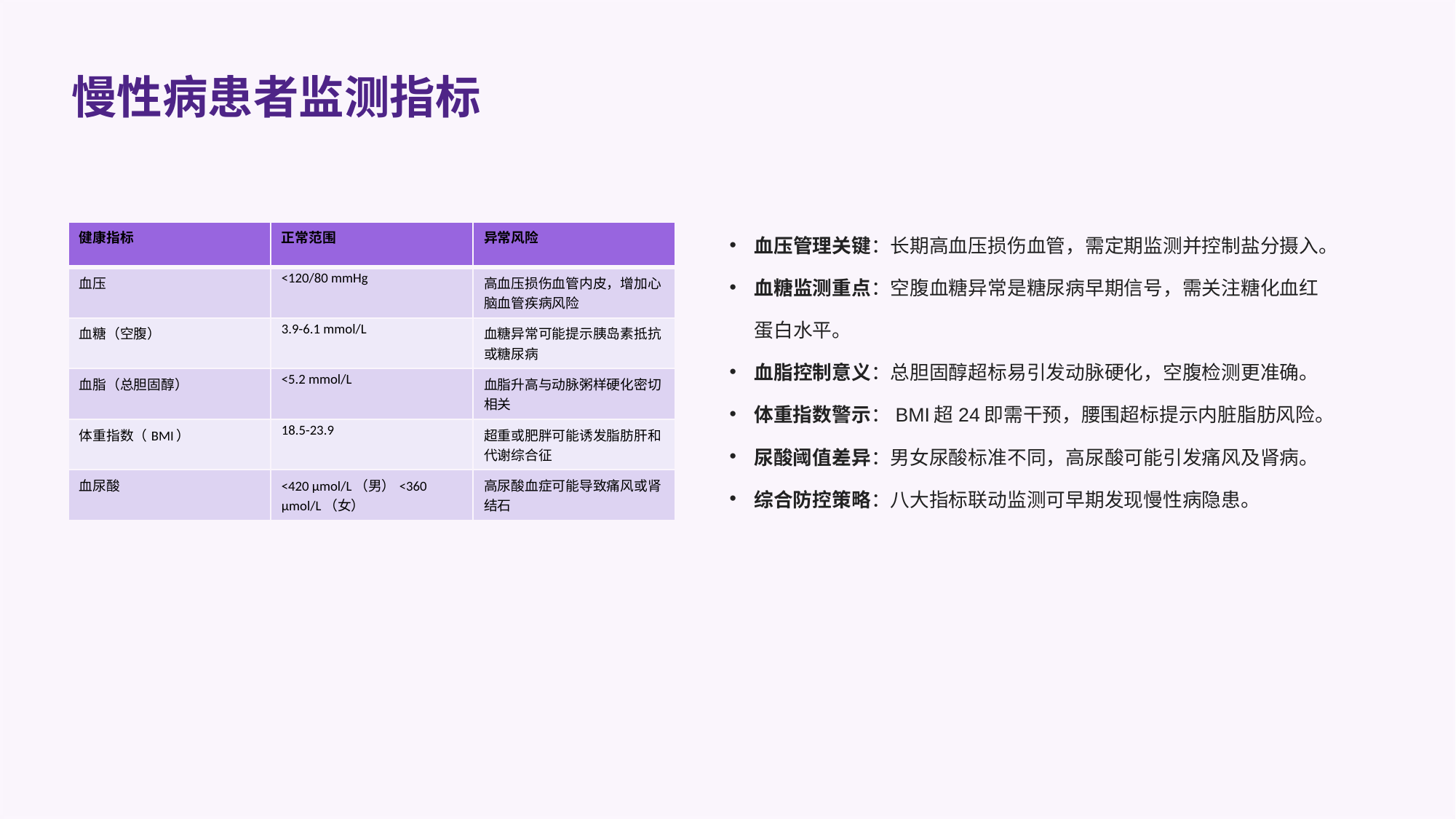

慢性病患者监测指标
血压管理关键：长期高血压损伤血管，需定期监测并控制盐分摄入。
血糖监测重点：空腹血糖异常是糖尿病早期信号，需关注糖化血红蛋白水平。
血脂控制意义：总胆固醇超标易引发动脉硬化，空腹检测更准确。
体重指数警示：BMI超24即需干预，腰围超标提示内脏脂肪风险。
尿酸阈值差异：男女尿酸标准不同，高尿酸可能引发痛风及肾病。
综合防控策略：八大指标联动监测可早期发现慢性病隐患。
| 健康指标 | 正常范围 | 异常风险 |
| --- | --- | --- |
| 血压 | <120/80 mmHg | 高血压损伤血管内皮，增加心脑血管疾病风险 |
| 血糖（空腹） | 3.9-6.1 mmol/L | 血糖异常可能提示胰岛素抵抗或糖尿病 |
| 血脂（总胆固醇） | <5.2 mmol/L | 血脂升高与动脉粥样硬化密切相关 |
| 体重指数（BMI） | 18.5-23.9 | 超重或肥胖可能诱发脂肪肝和代谢综合征 |
| 血尿酸 | <420 μmol/L（男）<360 μmol/L（女） | 高尿酸血症可能导致痛风或肾结石 |